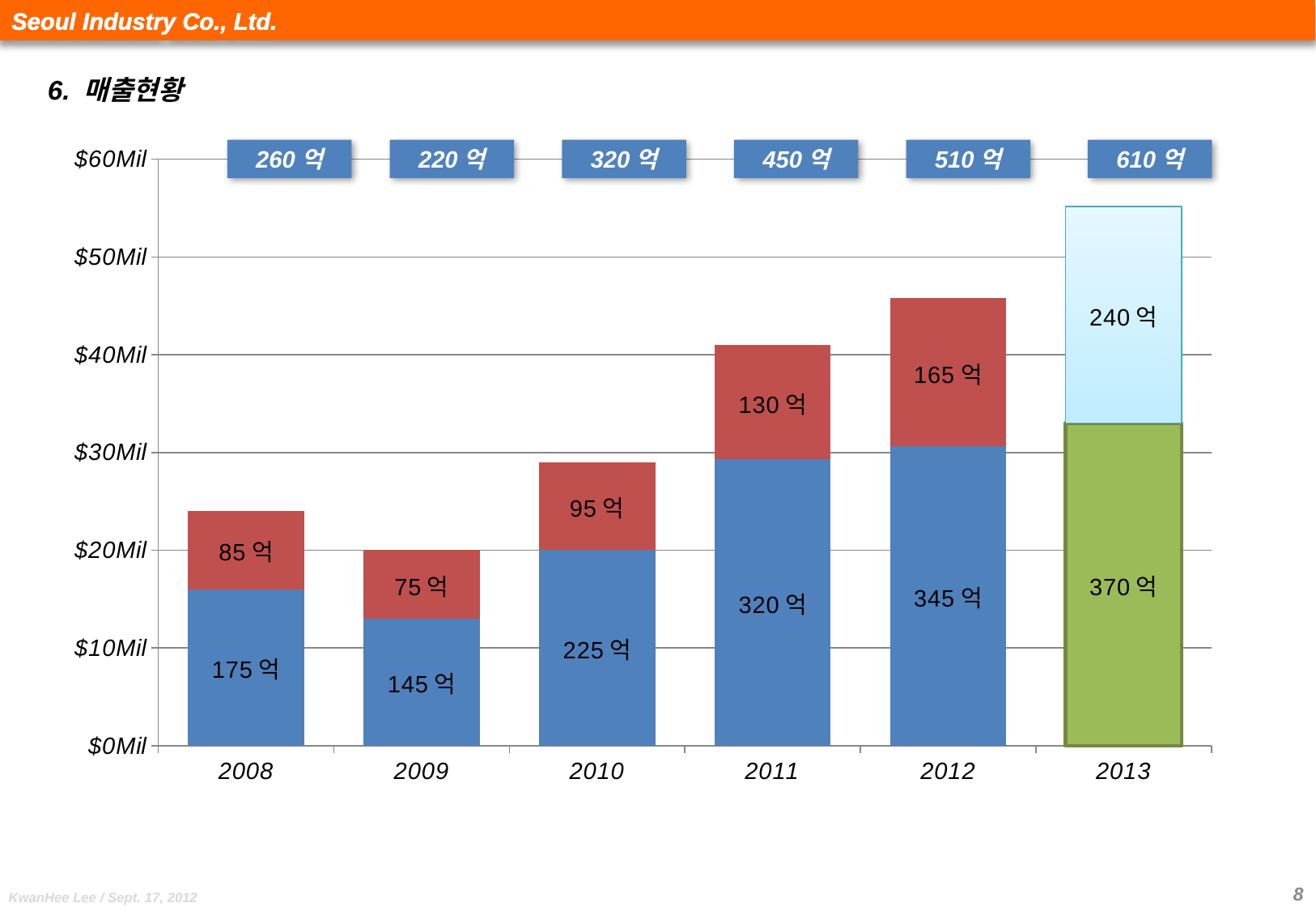

6. 매출현황

### Chart

| Category | Domestic | Export |
|---|---|---|
| 2008 | 16.0 | 8.0 |
| 2009 | 13.0 | 7.0 |
| 2010 | 20.0 | 9.0 |
| 2011 | 29.28894437555453 | 11.703628187447451 |
| 2012 | 30.622848136114996 | 15.144267683104445 |
| 2013 | 33.0 | 22.14426768310449 |
260억
220억
320억
450억
510억
610억
8